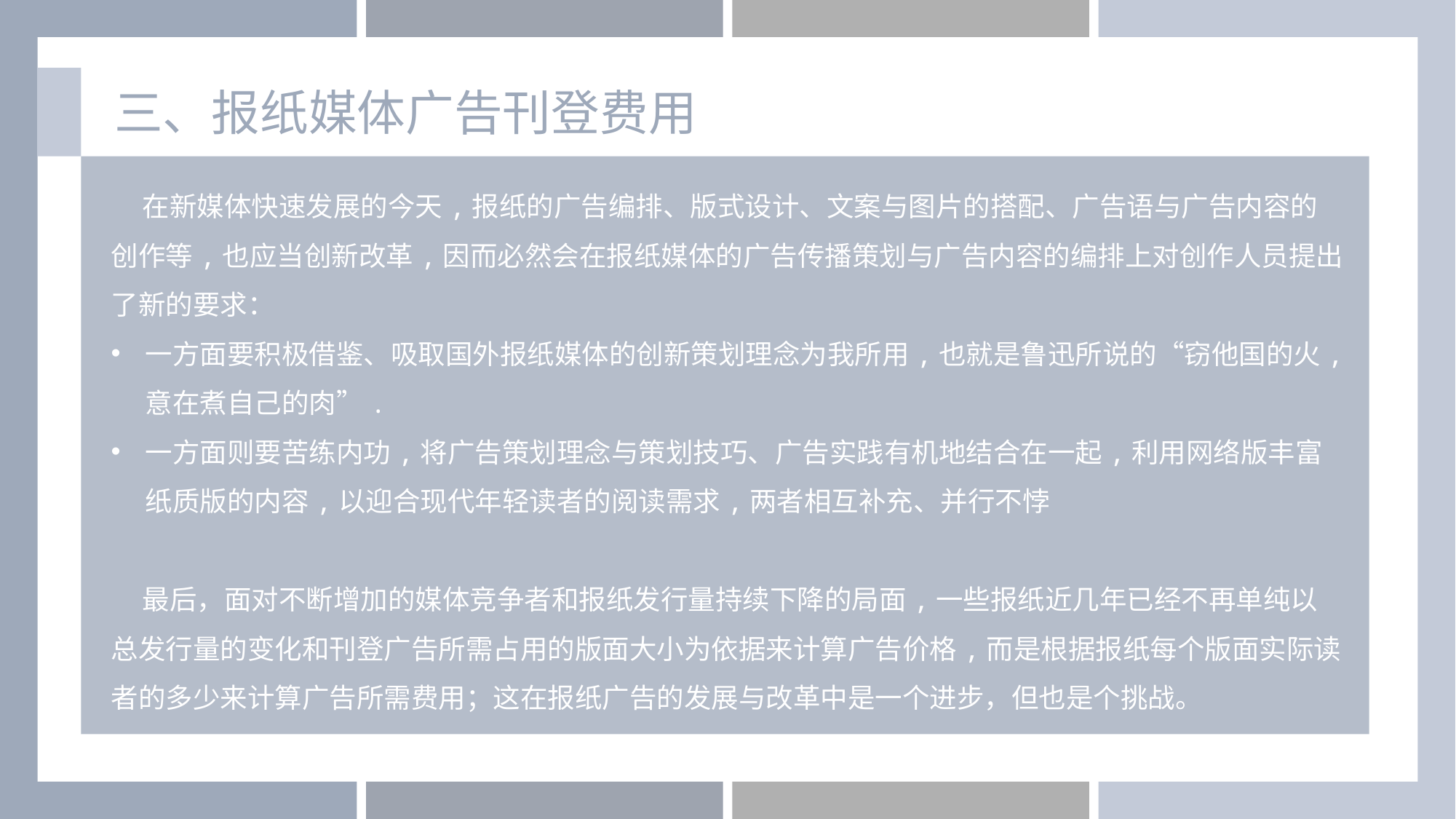

三、报纸媒体广告刊登费用

    在新媒体快速发展的今天,报纸的广告编排、版式设计、文案与图片的搭配、广告语与广告内容的创作等,也应当创新改革,因而必然会在报纸媒体的广告传播策划与广告内容的编排上对创作人员提出了新的要求：
一方面要积极借鉴、吸取国外报纸媒体的创新策划理念为我所用,也就是鲁迅所说的“窃他国的火,意在煮自己的肉”.
一方面则要苦练内功,将广告策划理念与策划技巧、广告实践有机地结合在一起,利用网络版丰富纸质版的内容,以迎合现代年轻读者的阅读需求,两者相互补充、并行不悖

    最后，面对不断增加的媒体竞争者和报纸发行量持续下降的局面,一些报纸近几年已经不再单纯以总发行量的变化和刊登广告所需占用的版面大小为依据来计算广告价格,而是根据报纸每个版面实际读者的多少来计算广告所需费用；这在报纸广告的发展与改革中是一个进步，但也是个挑战。